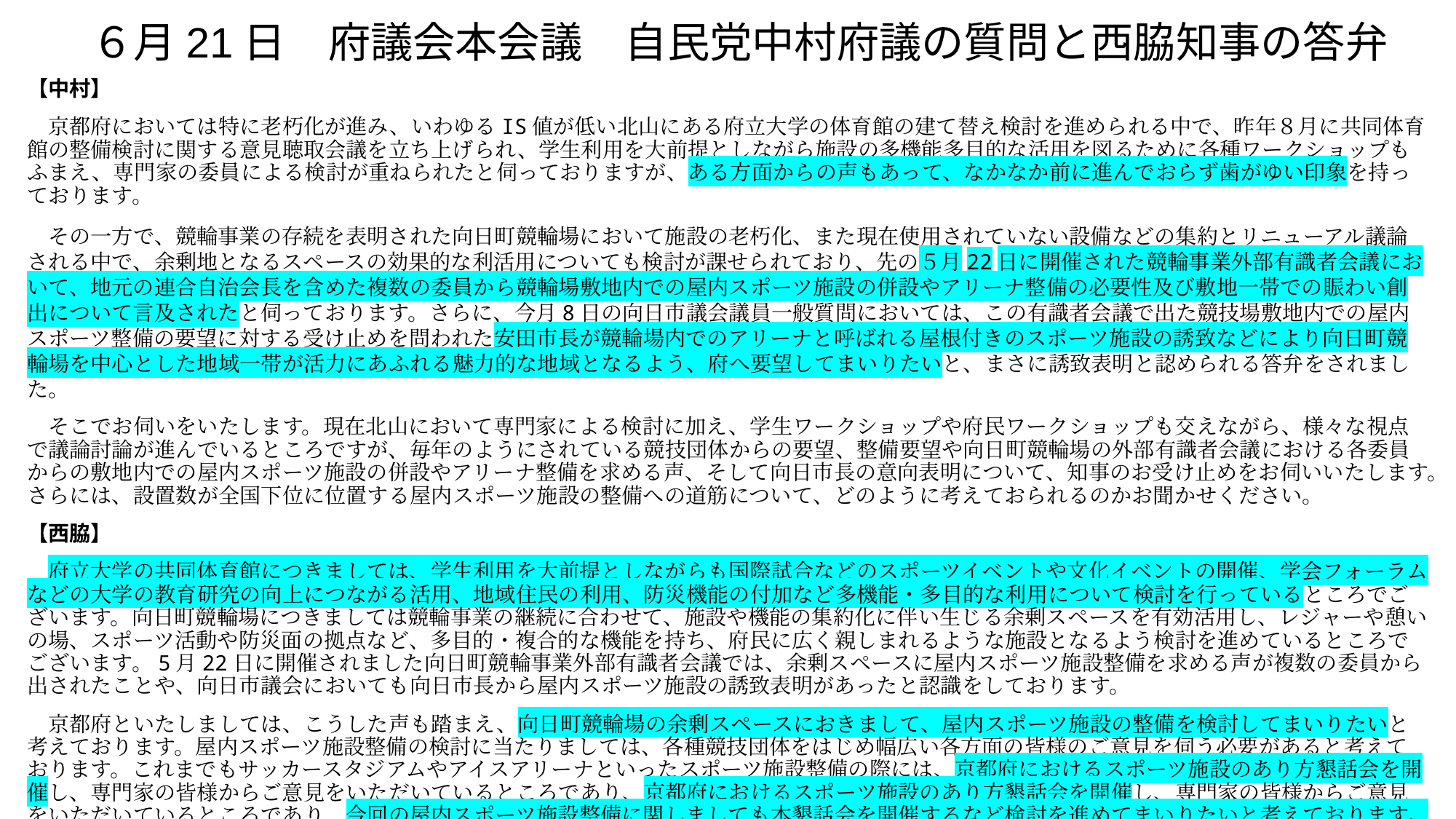

# ６月21日　府議会本会議　自民党中村府議の質問と西脇知事の答弁
【中村】
　京都府においては特に老朽化が進み、いわゆるIS値が低い北山にある府立大学の体育館の建て替え検討を進められる中で、昨年８月に共同体育館の整備検討に関する意見聴取会議を立ち上げられ、学生利用を大前提としながら施設の多機能多目的な活用を図るために各種ワークショップもふまえ、専門家の委員による検討が重ねられたと伺っておりますが、ある方面からの声もあって、なかなか前に進んでおらず歯がゆい印象を持っております。
　その一方で、競輪事業の存続を表明された向日町競輪場において施設の老朽化、また現在使用されていない設備などの集約とリニューアル議論される中で、余剰地となるスペースの効果的な利活用についても検討が課せられており、先の５月22日に開催された競輪事業外部有識者会議において、地元の連合自治会長を含めた複数の委員から競輪場敷地内での屋内スポーツ施設の併設やアリーナ整備の必要性及び敷地一帯での賑わい創出について言及されたと伺っております。さらに、今月8日の向日市議会議員一般質問においては、この有識者会議で出た競技場敷地内での屋内スポーツ整備の要望に対する受け止めを問われた安田市長が競輪場内でのアリーナと呼ばれる屋根付きのスポーツ施設の誘致などにより向日町競輪場を中心とした地域一帯が活力にあふれる魅力的な地域となるよう、府へ要望してまいりたいと、まさに誘致表明と認められる答弁をされました。
　そこでお伺いをいたします。現在北山において専門家による検討に加え、学生ワークショップや府民ワークショップも交えながら、様々な視点で議論討論が進んでいるところですが、毎年のようにされている競技団体からの要望、整備要望や向日町競輪場の外部有識者会議における各委員からの敷地内での屋内スポーツ施設の併設やアリーナ整備を求める声、そして向日市長の意向表明について、知事のお受け止めをお伺いいたします。さらには、設置数が全国下位に位置する屋内スポーツ施設の整備への道筋について、どのように考えておられるのかお聞かせください。
【西脇】
　府立大学の共同体育館につきましては、学生利用を大前提としながらも国際試合などのスポーツイベントや文化イベントの開催、学会フォーラムなどの大学の教育研究の向上につながる活用、地域住民の利用、防災機能の付加など多機能・多目的な利用について検討を行っているところでございます。向日町競輪場につきましては競輪事業の継続に合わせて、施設や機能の集約化に伴い生じる余剰スペースを有効活用し、レジャーや憩いの場、スポーツ活動や防災面の拠点など、多目的・複合的な機能を持ち、府民に広く親しまれるような施設となるよう検討を進めているところでございます。5月22日に開催されました向日町競輪事業外部有識者会議では、余剰スペースに屋内スポーツ施設整備を求める声が複数の委員から出されたことや、向日市議会においても向日市長から屋内スポーツ施設の誘致表明があったと認識をしております。
　京都府といたしましては、こうした声も踏まえ、向日町競輪場の余剰スペースにおきまして、屋内スポーツ施設の整備を検討してまいりたいと考えております。屋内スポーツ施設整備の検討に当たりましては、各種競技団体をはじめ幅広い各方面の皆様のご意見を伺う必要があると考えております。これまでもサッカースタジアムやアイスアリーナといったスポーツ施設整備の際には、京都府におけるスポーツ施設のあり方懇話会を開催し、専門家の皆様からご意見をいただいているところであり、京都府におけるスポーツ施設のあり方懇話会を開催し、専門家の皆様からご意見をいただいているところであり、今回の屋内スポーツ施設整備に関しましても本懇話会を開催するなど検討を進めてまいりたいと考えております。